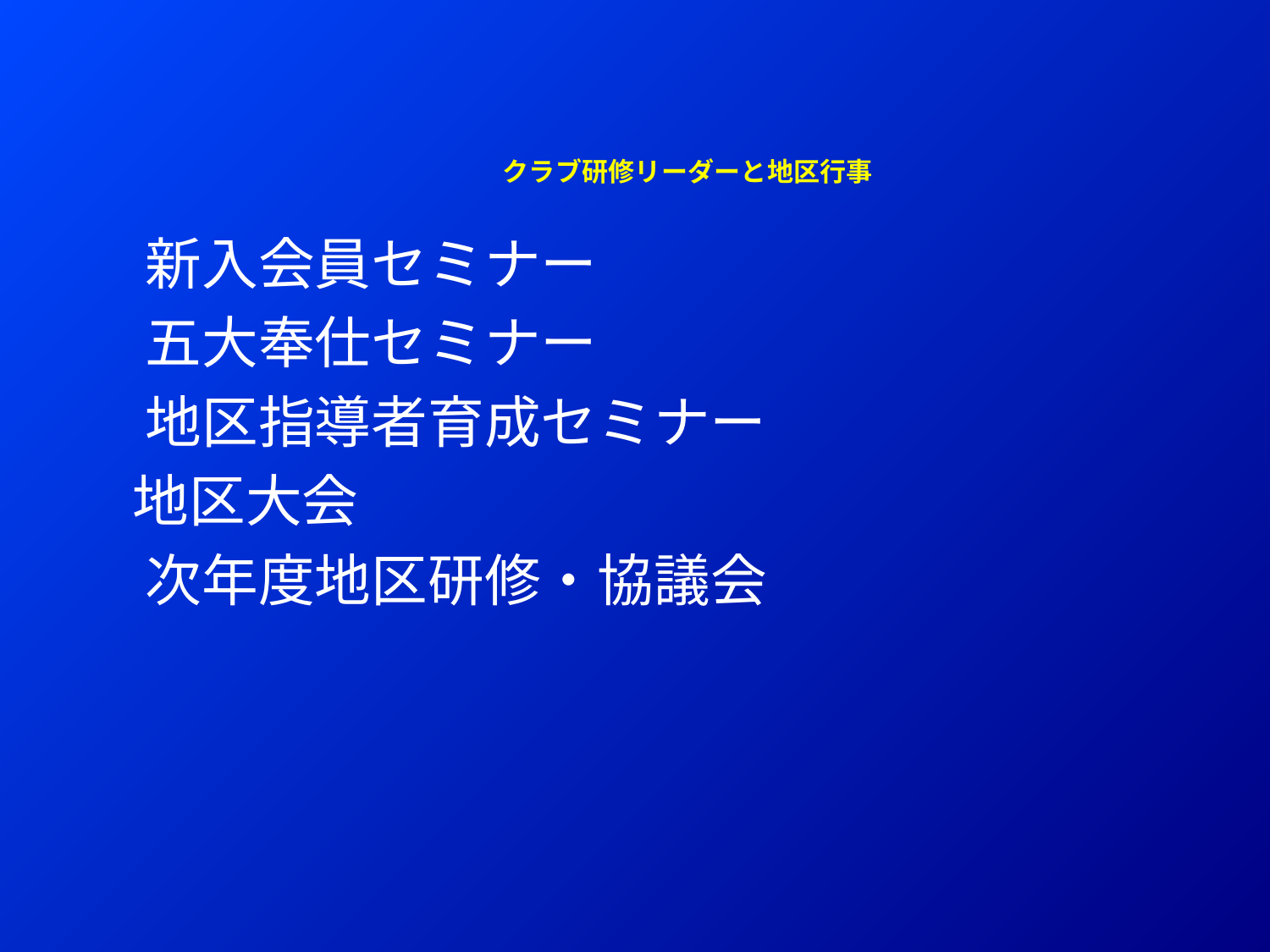

クラブ研修リーダーと地区行事
　 新入会員セミナー
　 五大奉仕セミナー
　 地区指導者育成セミナー
　地区大会
　 次年度地区研修・協議会